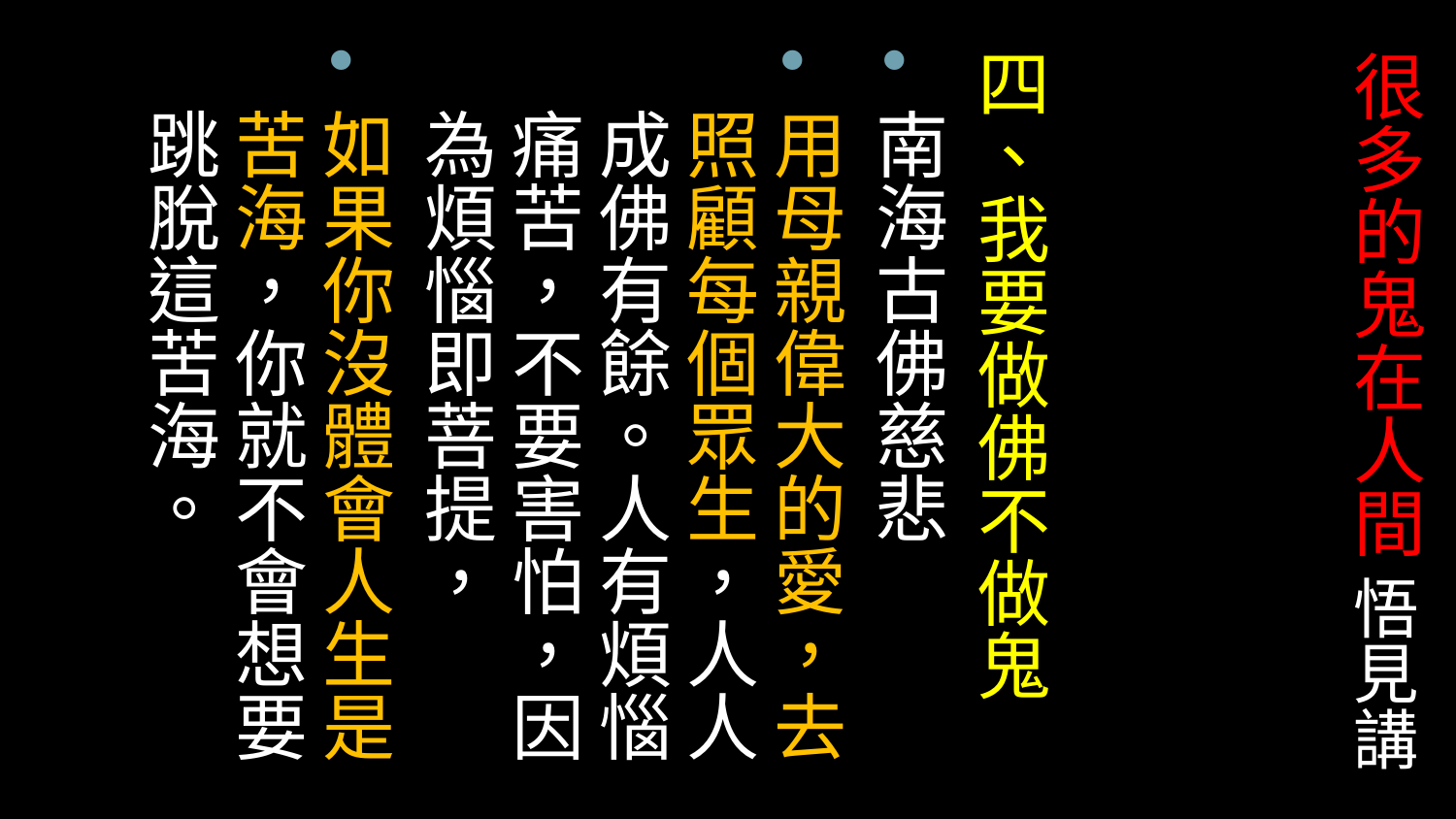

四、我要做佛不做鬼
南海古佛慈悲
用母親偉大的愛，去照顧每個眾生，人人成佛有餘。人有煩惱痛苦，不要害怕，因為煩惱即菩提，
如果你沒體會人生是苦海，你就不會想要跳脫這苦海。

# 很多的鬼在人間 悟見講